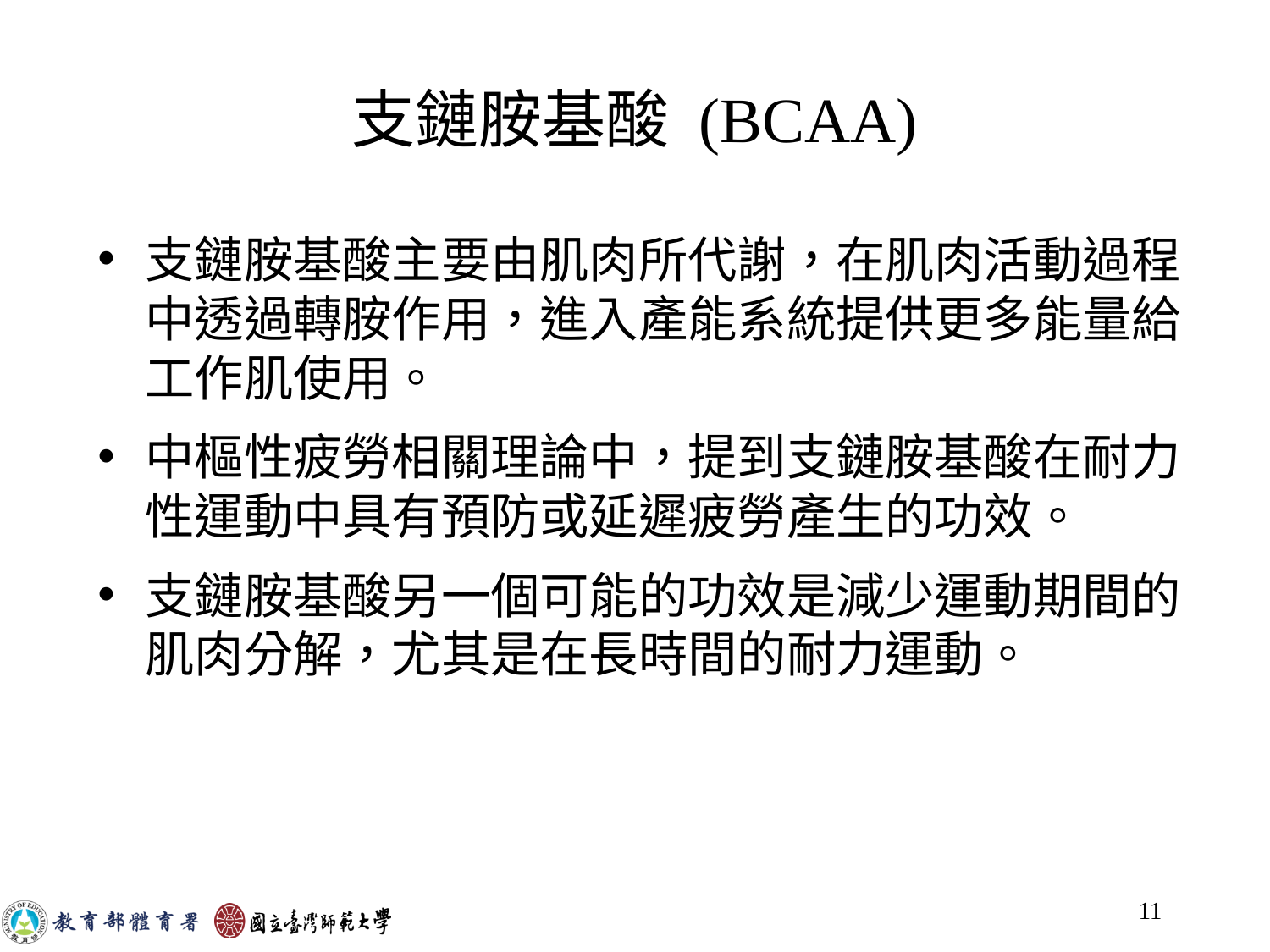

# 支鏈胺基酸 (BCAA)
支鏈胺基酸主要由肌肉所代謝，在肌肉活動過程中透過轉胺作用，進入產能系統提供更多能量給工作肌使用。
中樞性疲勞相關理論中，提到支鏈胺基酸在耐力性運動中具有預防或延遲疲勞產生的功效。
支鏈胺基酸另一個可能的功效是減少運動期間的肌肉分解，尤其是在長時間的耐力運動。
11